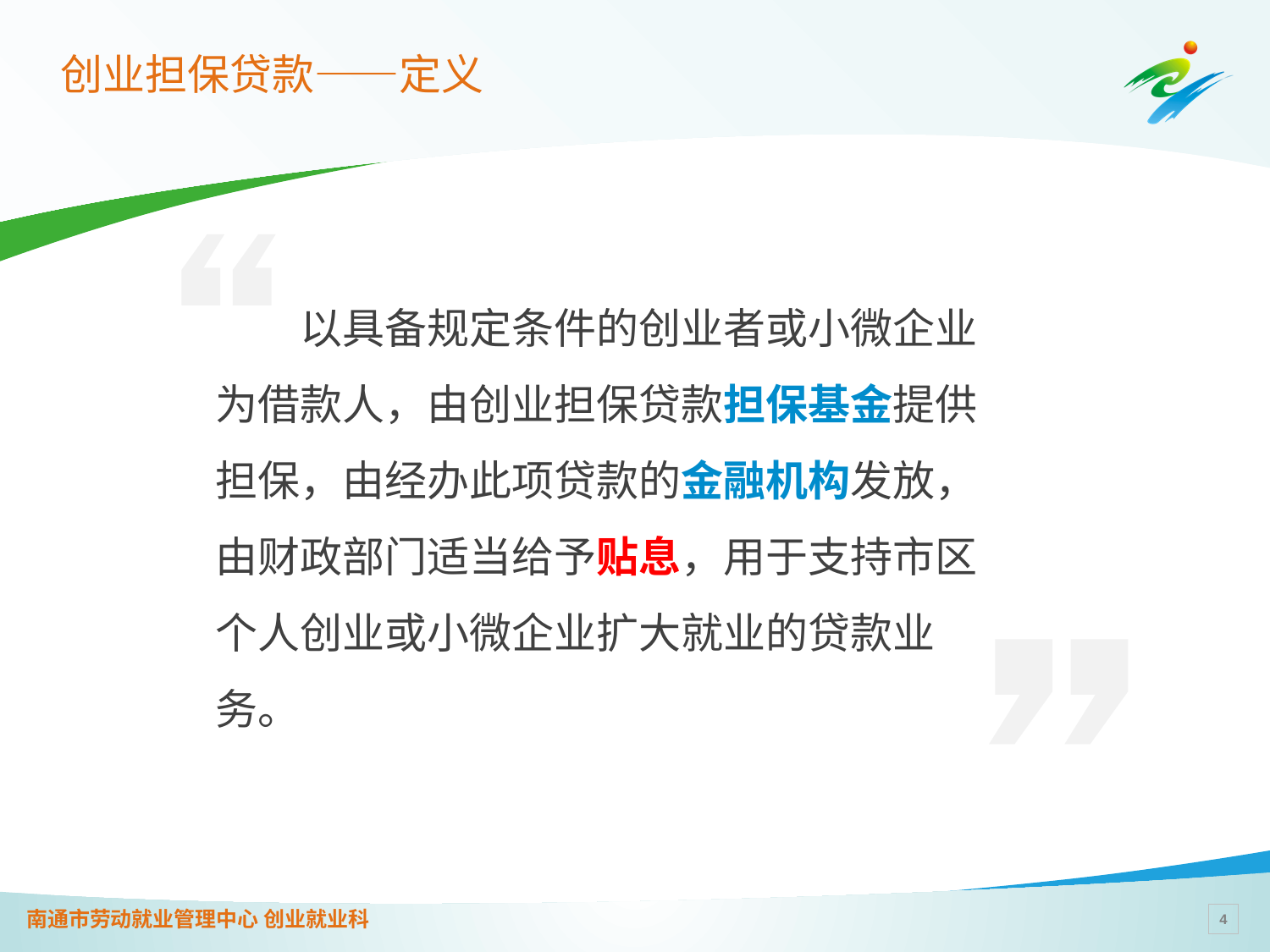

# 创业担保贷款——定义

　　以具备规定条件的创业者或小微企业为借款人，由创业担保贷款担保基金提供担保，由经办此项贷款的金融机构发放，由财政部门适当给予贴息，用于支持市区个人创业或小微企业扩大就业的贷款业务。